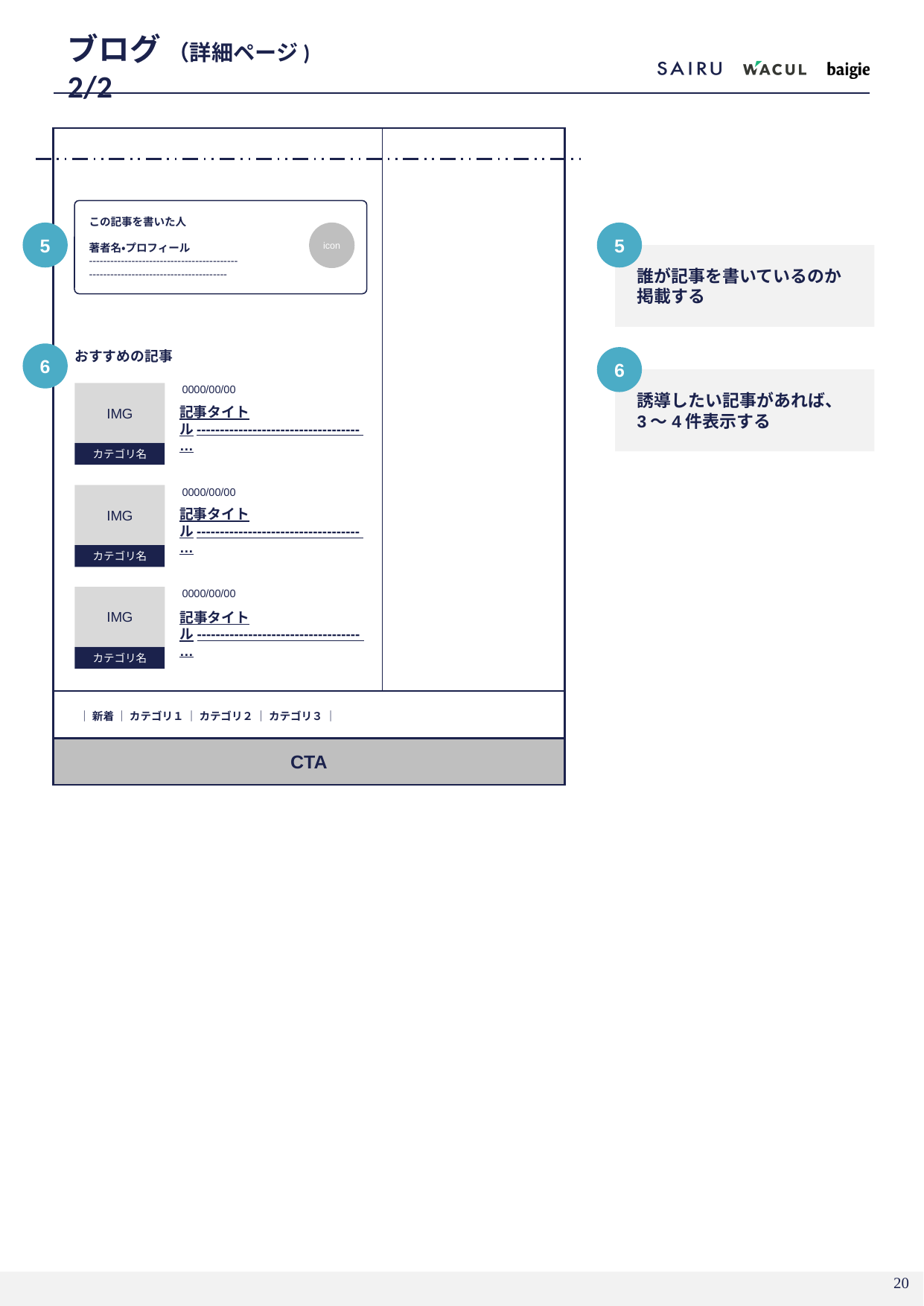

# ブログ （詳細ページ)　2/2

この記事を書いた人
著者名・プロフィール
------------------------------------------
---------------------------------------
5
icon
5
誰が記事を書いているのか掲載する
6
おすすめの記事
6
誘導したい記事があれば、
3～4件表示する
IMG
0000/00/00
記事タイトル-----------------------------------  …
カテゴリ名
IMG
0000/00/00
記事タイトル-----------------------------------  …
カテゴリ名
IMG
0000/00/00
記事タイトル-----------------------------------  …
カテゴリ名

｜ 新着 ｜ カテゴリ１ ｜ カテゴリ２ ｜ カテゴリ３ ｜
CTA
20